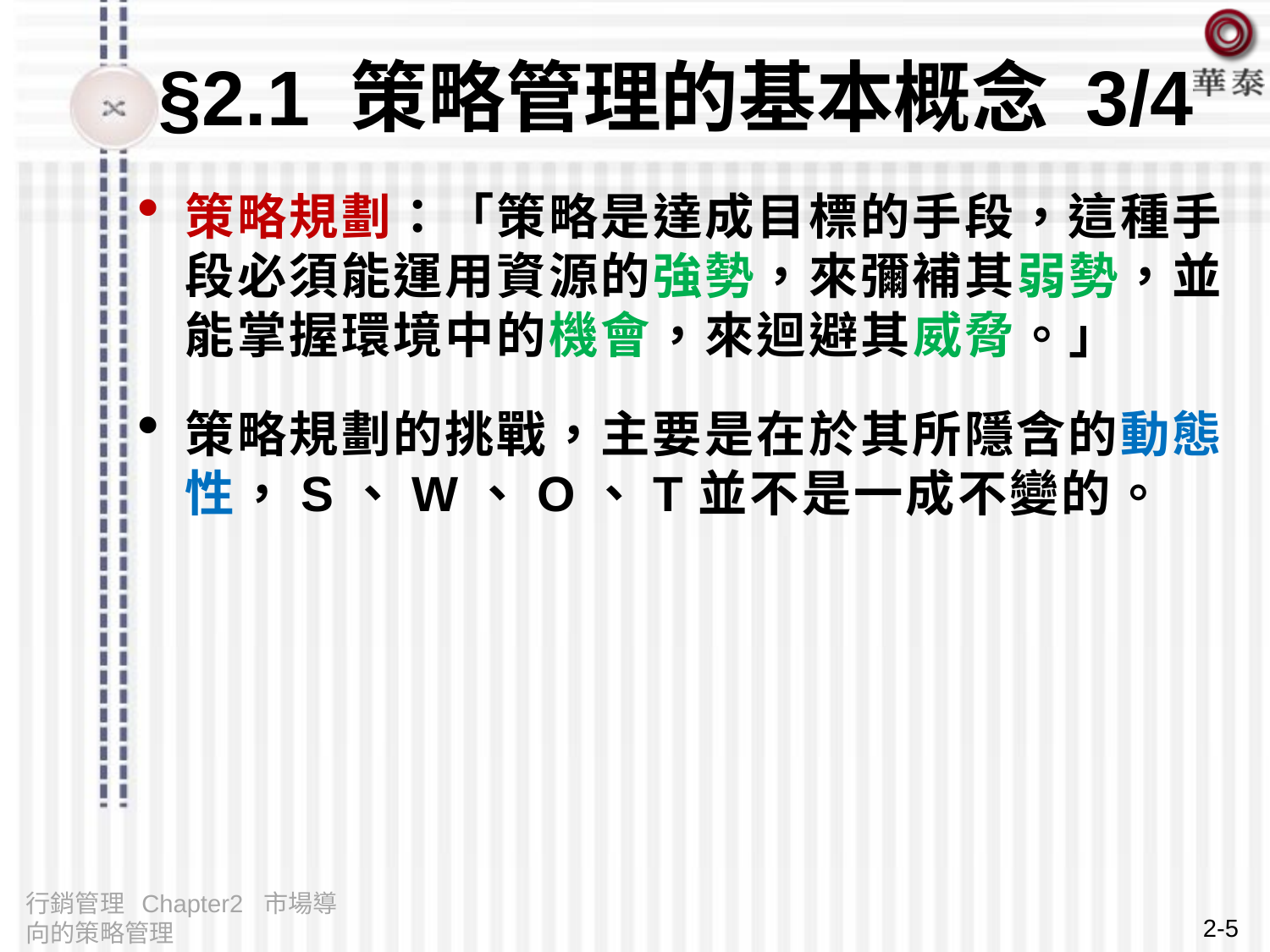

# §2.1 策略管理的基本概念 3/4
策略規劃：「策略是達成目標的手段，這種手段必須能運用資源的強勢，來彌補其弱勢，並能掌握環境中的機會，來迴避其威脅。」

策略規劃的挑戰，主要是在於其所隱含的動態性，S、W、O、T並不是一成不變的。
行銷管理  Chapter2  市場導向的策略管理
2-5